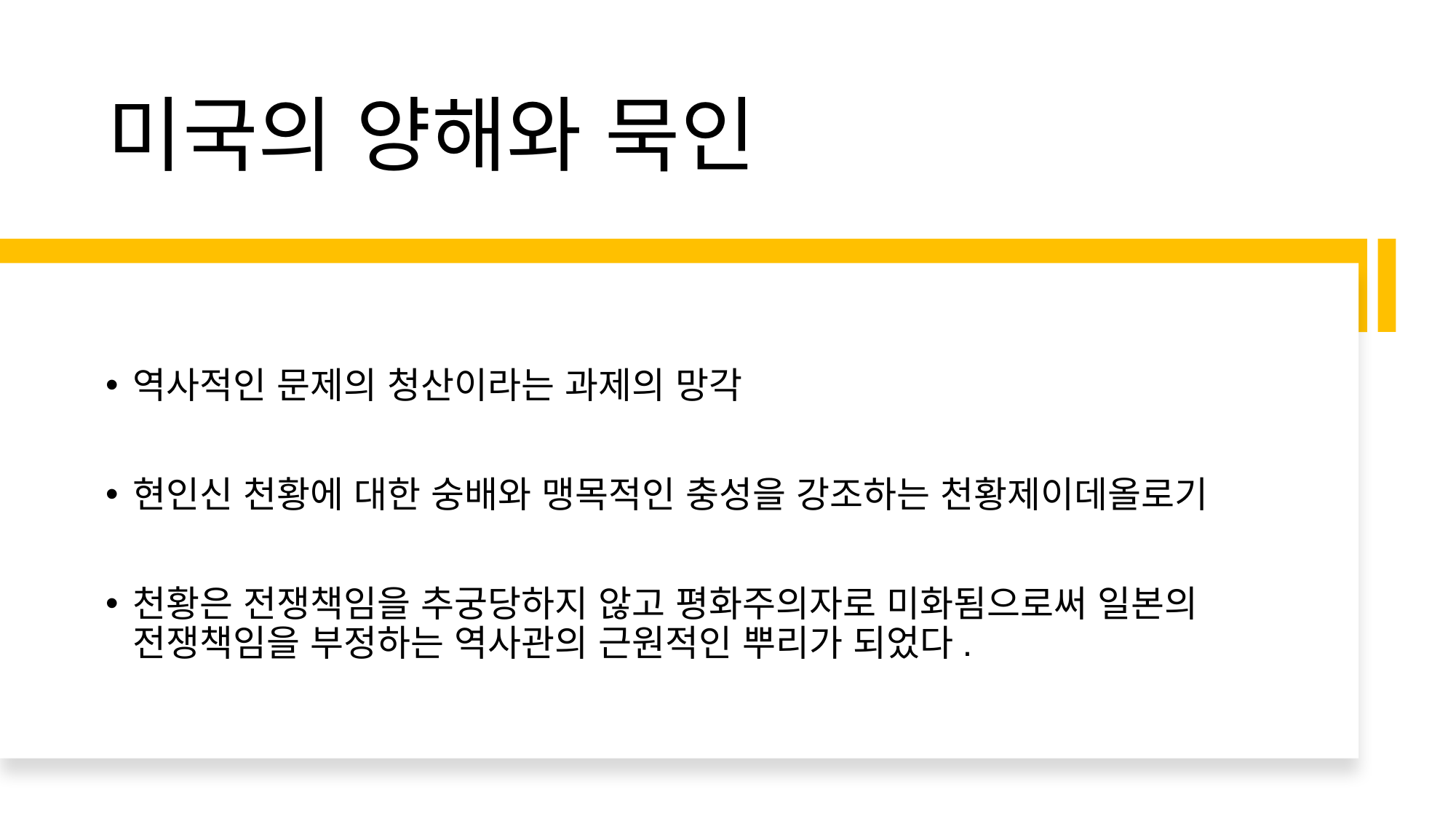

# 미국의 양해와 묵인

역사적인 문제의 청산이라는 과제의 망각

현인신 천황에 대한 숭배와 맹목적인 충성을 강조하는 천황제이데올로기

천황은 전쟁책임을 추궁당하지 않고 평화주의자로 미화됨으로써 일본의 전쟁책임을 부정하는 역사관의 근원적인 뿌리가 되었다.